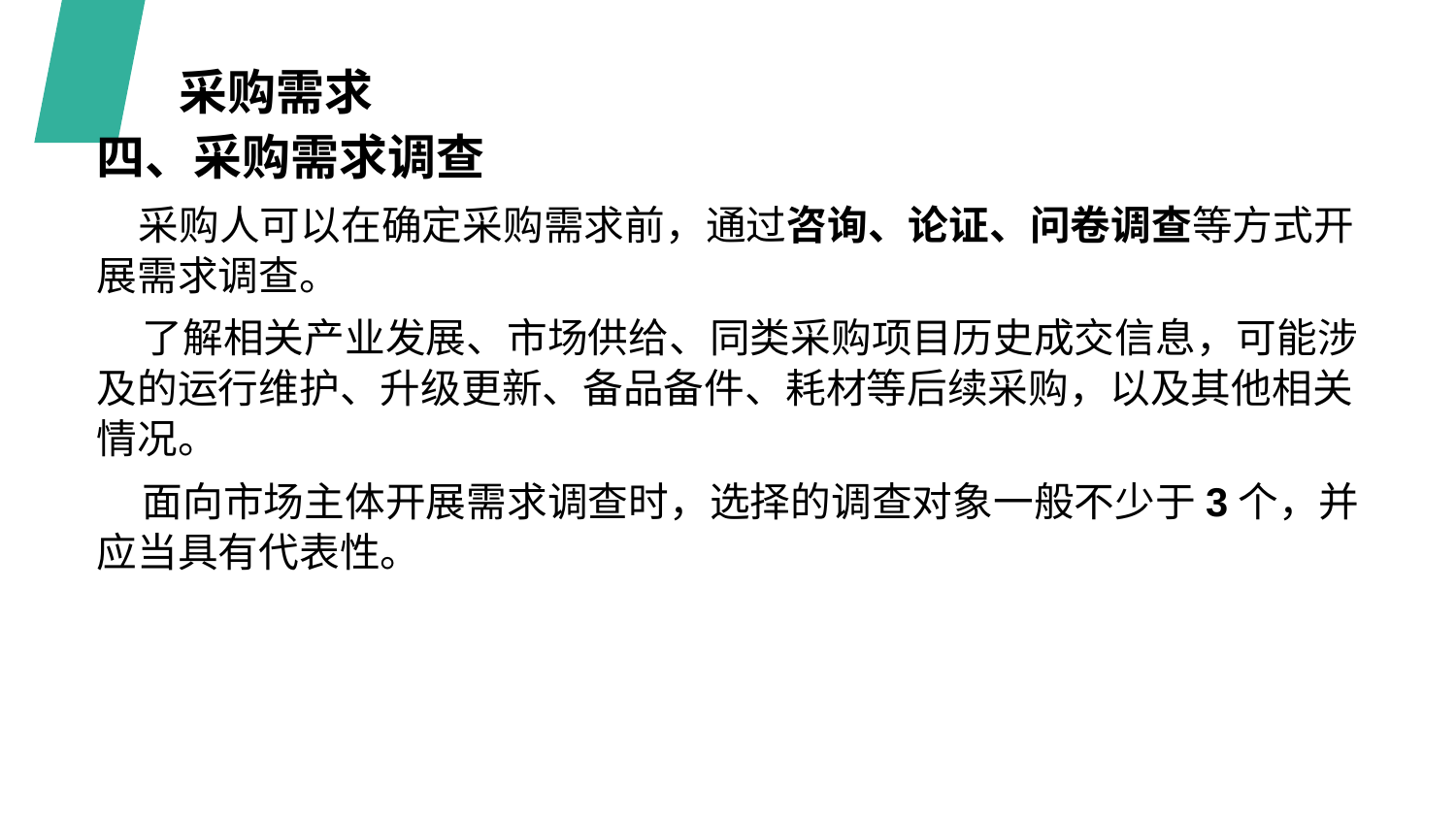

采购需求
四、采购需求调查
    采购人可以在确定采购需求前，通过咨询、论证、问卷调查等方式开展需求调查。
    了解相关产业发展、市场供给、同类采购项目历史成交信息，可能涉及的运行维护、升级更新、备品备件、耗材等后续采购，以及其他相关情况。
    面向市场主体开展需求调查时，选择的调查对象一般不少于3个，并应当具有代表性。